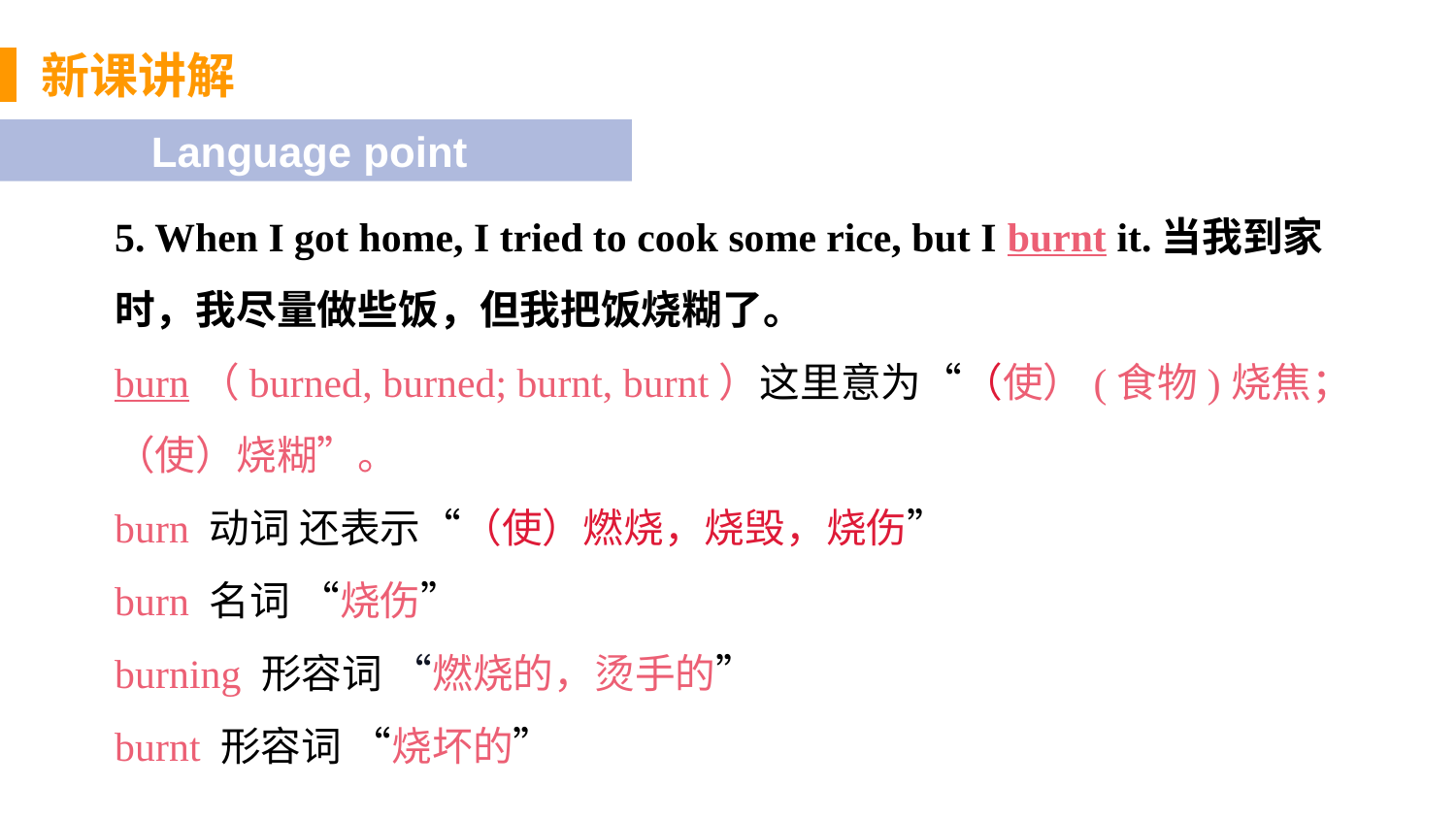

新课讲解

Language point
5. When I got home, I tried to cook some rice, but I burnt it.当我到家时，我尽量做些饭，但我把饭烧糊了。
burn（burned, burned; burnt, burnt）这里意为“（使）(食物)烧焦；（使）烧糊”。
burn 动词 还表示“（使）燃烧，烧毁，烧伤”
burn 名词 “烧伤”
burning 形容词 “燃烧的，烫手的”
burnt 形容词 “烧坏的”